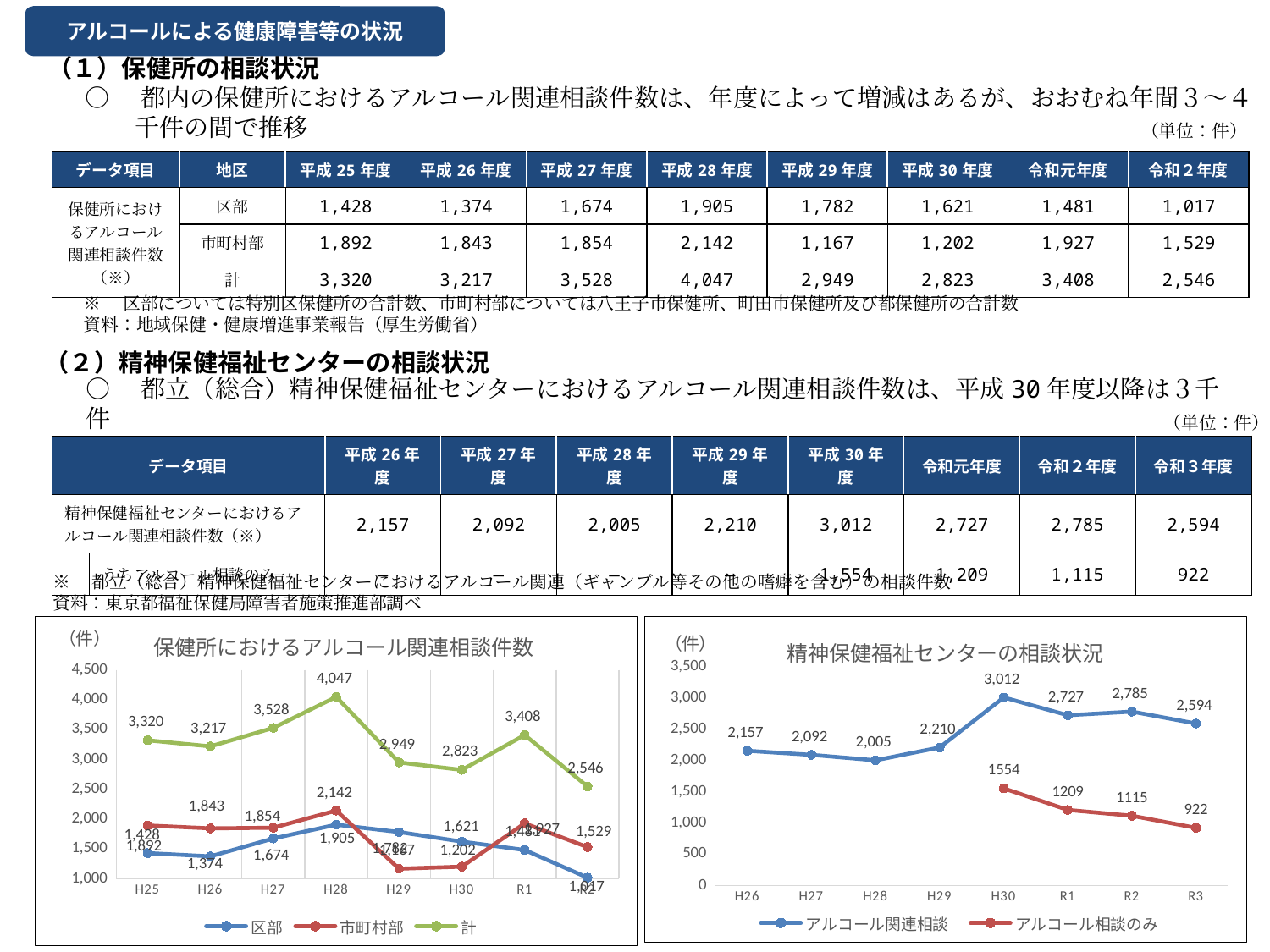

アルコールによる健康障害等の状況
（１）保健所の相談状況
○　都内の保健所におけるアルコール関連相談件数は、年度によって増減はあるが、おおむね年間３～４
　　千件の間で推移
（単位：件）
| データ項目 | 地区 | 平成25年度 | 平成26年度 | 平成27年度 | 平成28年度 | 平成29年度 | 平成30年度 | 令和元年度 | 令和２年度 |
| --- | --- | --- | --- | --- | --- | --- | --- | --- | --- |
| 保健所におけるアルコール関連相談件数（※） | 区部 | 1,428 | 1,374 | 1,674 | 1,905 | 1,782 | 1,621 | 1,481 | 1,017 |
|  | 市町村部 | 1,892 | 1,843 | 1,854 | 2,142 | 1,167 | 1,202 | 1,927 | 1,529 |
|  | 計 | 3,320 | 3,217 | 3,528 | 4,047 | 2,949 | 2,823 | 3,408 | 2,546 |
※　区部については特別区保健所の合計数、市町村部については八王子市保健所、町田市保健所及び都保健所の合計数
資料：地域保健・健康増進事業報告（厚生労働省）
（２）精神保健福祉センターの相談状況
○　都立（総合）精神保健福祉センターにおけるアルコール関連相談件数は、平成30年度以降は３千件
　　程度で推移しているが、アルコール相談件数は逓減傾向
（単位：件）
| データ項目 |  | 平成26年度 | 平成27年度 | 平成28年度 | 平成29年度 | 平成30年度 | 令和元年度 | 令和２年度 | 令和３年度 |
| --- | --- | --- | --- | --- | --- | --- | --- | --- | --- |
| 精神保健福祉センターにおけるアルコール関連相談件数（※） |  | 2,157 | 2,092 | 2,005 | 2,210 | 3,012 | 2,727 | 2,785 | 2,594 |
|  | うちアルコール相談のみ | ― | ― | ― | ― | 1,554 | 1,209 | 1,115 | 922 |
※　都立（総合）精神保健福祉センターにおけるアルコール関連（ギャンブル等その他の嗜癖を含む）の相談件数
資料：東京都福祉保健局障害者施策推進部調べ

### Chart: 保健所におけるアルコール関連相談件数

| Category | 区部 | 市町村部 | 計 |
|---|---|---|---|
| H25 | 1428.0 | 1892.0 | 3320.0 |
| H26 | 1374.0 | 1843.0 | 3217.0 |
| H27 | 1674.0 | 1854.0 | 3528.0 |
| H28 | 1905.0 | 2142.0 | 4047.0 |
| H29 | 1782.0 | 1167.0 | 2949.0 |
| H30 | 1621.0 | 1202.0 | 2823.0 |
| R1 | 1481.0 | 1927.0 | 3408.0 |
| R2 | 1017.0 | 1529.0 | 2546.0 |

### Chart: 精神保健福祉センターの相談状況

| Category | アルコール関連相談 | アルコール相談のみ |
|---|---|---|
| H26 | 2157.0 | None |
| H27 | 2092.0 | None |
| H28 | 2005.0 | None |
| H29 | 2210.0 | None |
| H30 | 3012.0 | 1554.0 |
| R1 | 2727.0 | 1209.0 |
| R2 | 2785.0 | 1115.0 |
| R3 | 2594.0 | 922.0 |